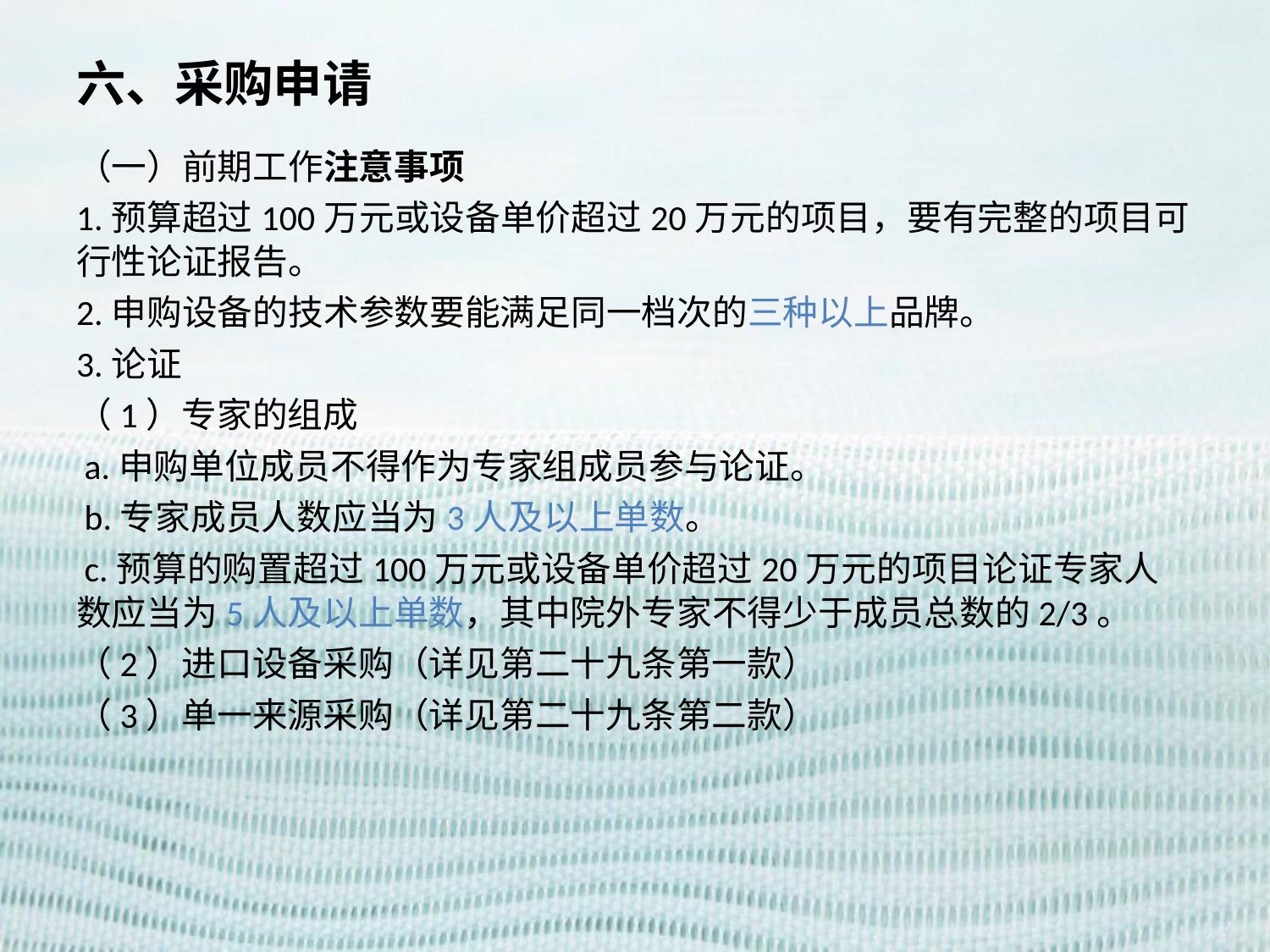

# 六、采购申请
（一）前期工作注意事项
1.预算超过100万元或设备单价超过20万元的项目，要有完整的项目可行性论证报告。
2.申购设备的技术参数要能满足同一档次的三种以上品牌。
3.论证
（1）专家的组成
 a.申购单位成员不得作为专家组成员参与论证。
 b.专家成员人数应当为3人及以上单数。
 c.预算的购置超过100万元或设备单价超过20万元的项目论证专家人数应当为5人及以上单数，其中院外专家不得少于成员总数的2/3。
（2）进口设备采购（详见第二十九条第一款）
（3）单一来源采购（详见第二十九条第二款）